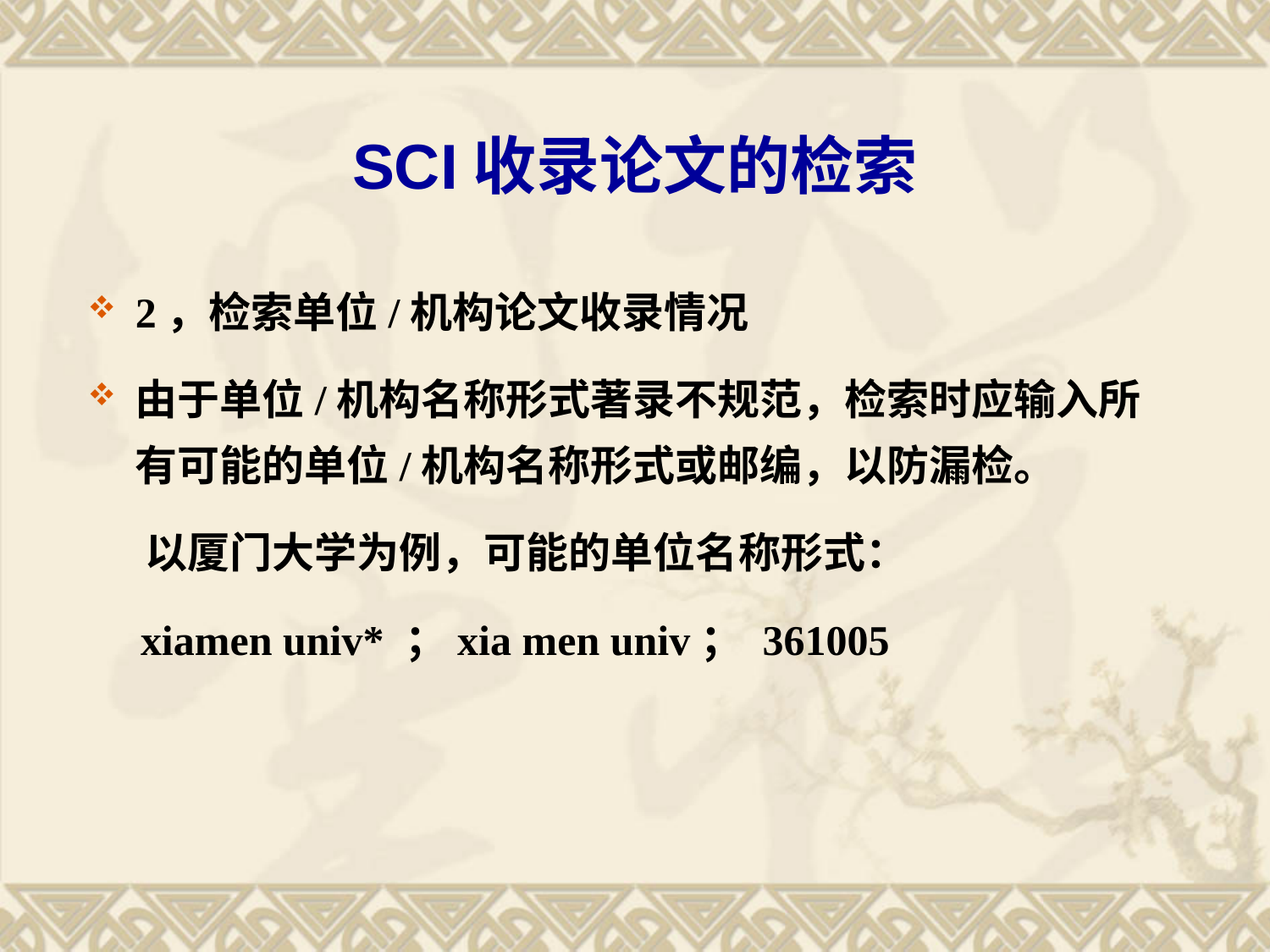

# SCI收录论文的检索
2，检索单位/机构论文收录情况
由于单位/机构名称形式著录不规范，检索时应输入所有可能的单位/机构名称形式或邮编，以防漏检。
     以厦门大学为例，可能的单位名称形式：
     xiamen univ* ；xia men univ； 361005